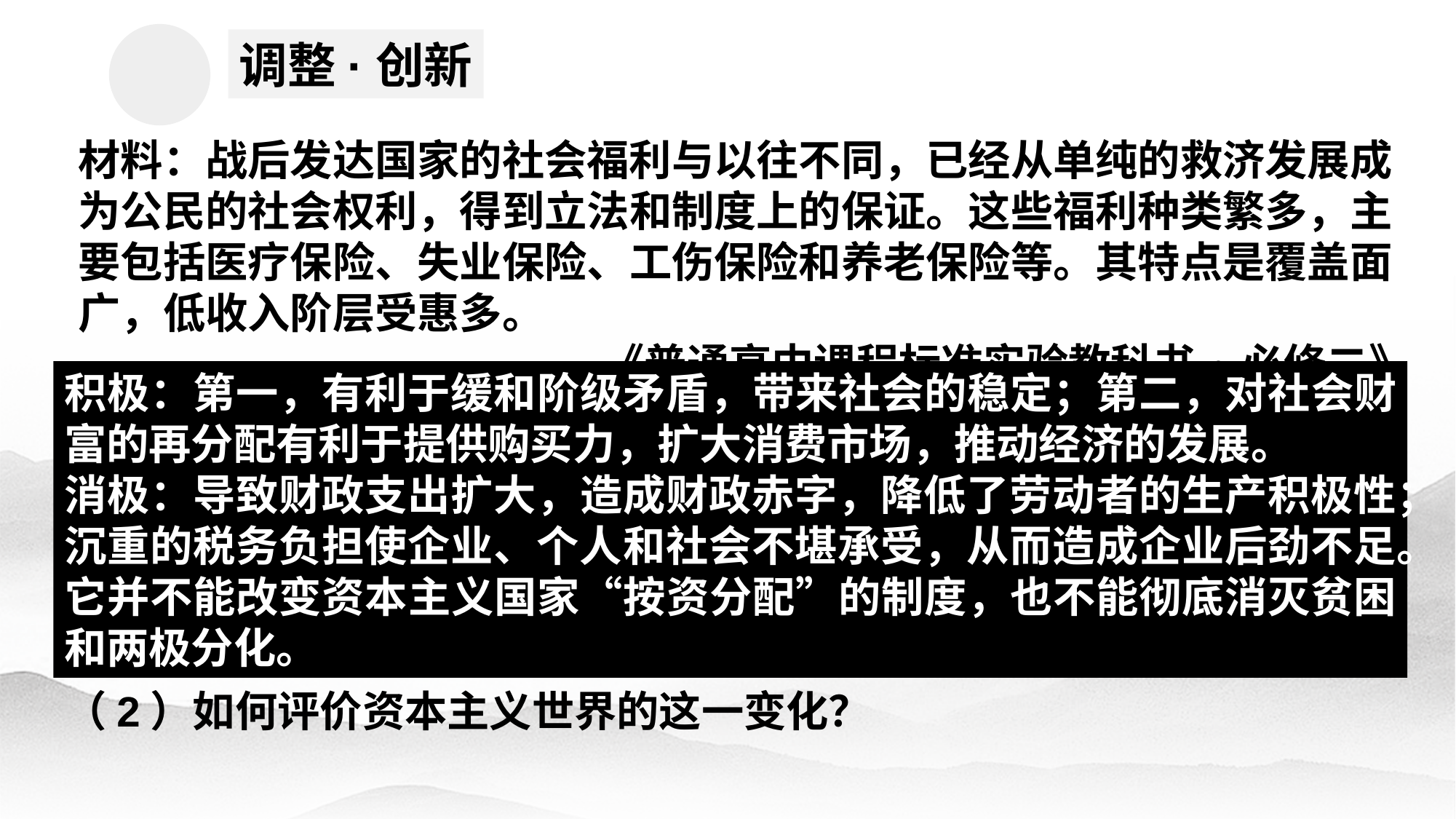

调整·创新
材料：战后发达国家的社会福利与以往不同，已经从单纯的救济发展成为公民的社会权利，得到立法和制度上的保证。这些福利种类繁多，主要包括医疗保险、失业保险、工伤保险和养老保险等。其特点是覆盖面广，低收入阶层受惠多。
 ——《普通高中课程标准实验教科书·必修二》
积极：第一，有利于缓和阶级矛盾，带来社会的稳定；第二，对社会财富的再分配有利于提供购买力，扩大消费市场，推动经济的发展。
消极：导致财政支出扩大，造成财政赤字，降低了劳动者的生产积极性；沉重的税务负担使企业、个人和社会不堪承受，从而造成企业后劲不足。它并不能改变资本主义国家“按资分配”的制度，也不能彻底消灭贫困和两极分化。
（1）材料反映战后资本主义世界出现了什么新变化？这一变化与以往社会福利有何不同？
变化：建立起社会保障制度；从单纯的救济发展到成为公民的社会权利；
不同：得到立法和制度上的保证、覆盖面广、低收入阶层受惠多。
（2）如何评价资本主义世界的这一变化？